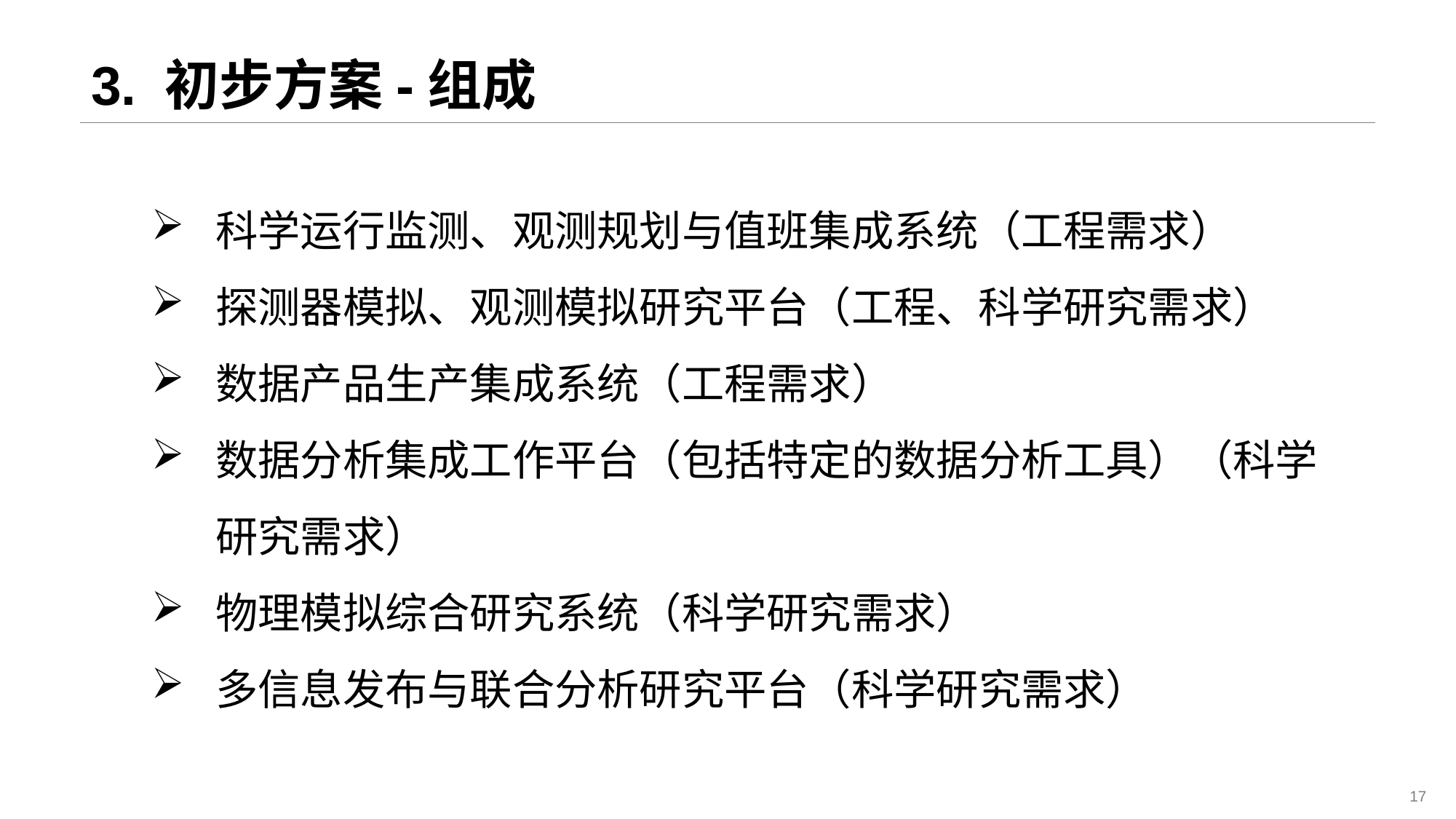

# 3. 初步方案-组成
科学运行监测、观测规划与值班集成系统（工程需求）
探测器模拟、观测模拟研究平台（工程、科学研究需求）
数据产品生产集成系统（工程需求）
数据分析集成工作平台（包括特定的数据分析工具）（科学研究需求）
物理模拟综合研究系统（科学研究需求）
多信息发布与联合分析研究平台（科学研究需求）
17